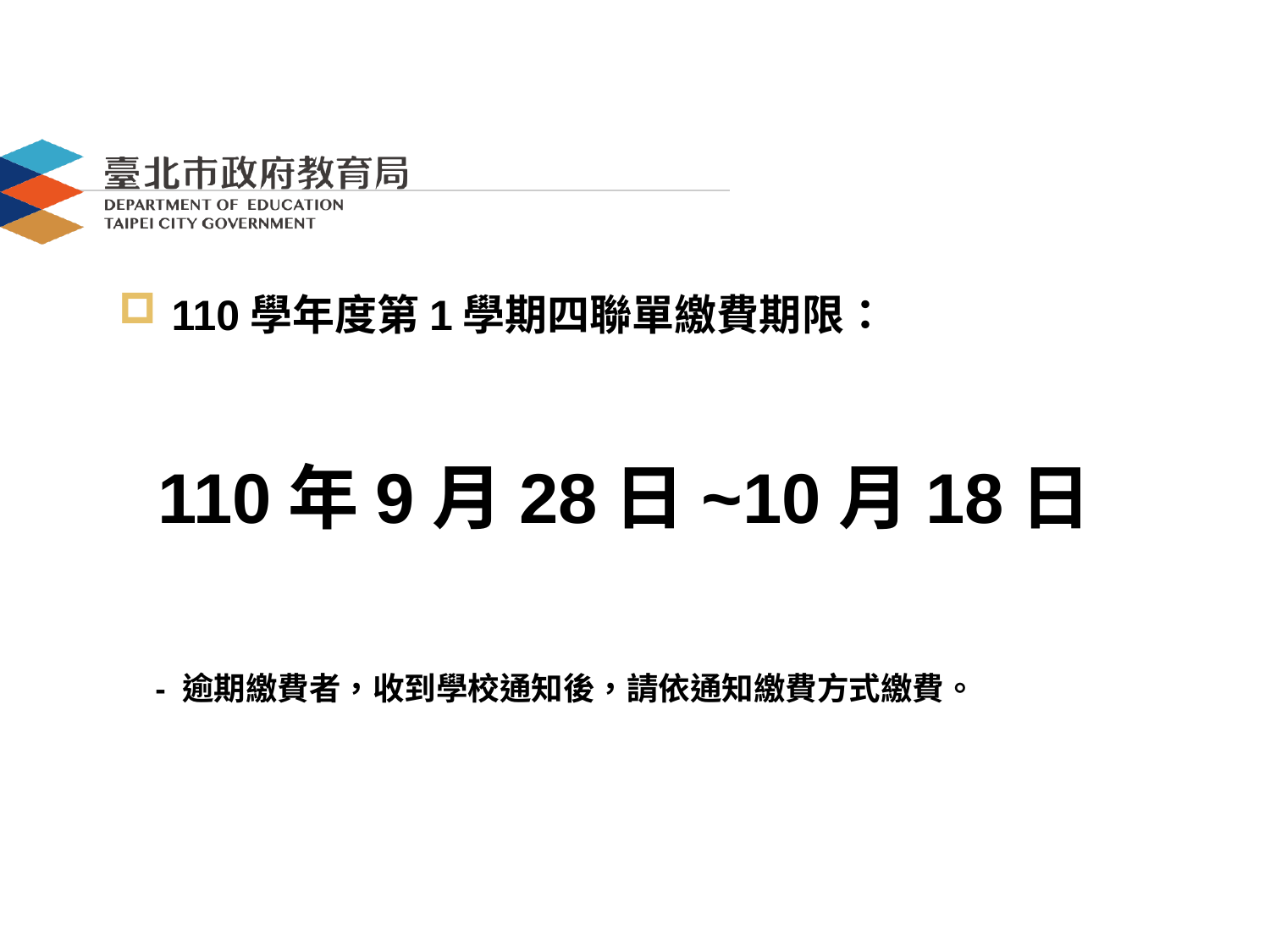

110學年度第1學期四聯單繳費期限：

  110年9月28日~10月18日
   - 逾期繳費者，收到學校通知後，請依通知繳費方式繳費。